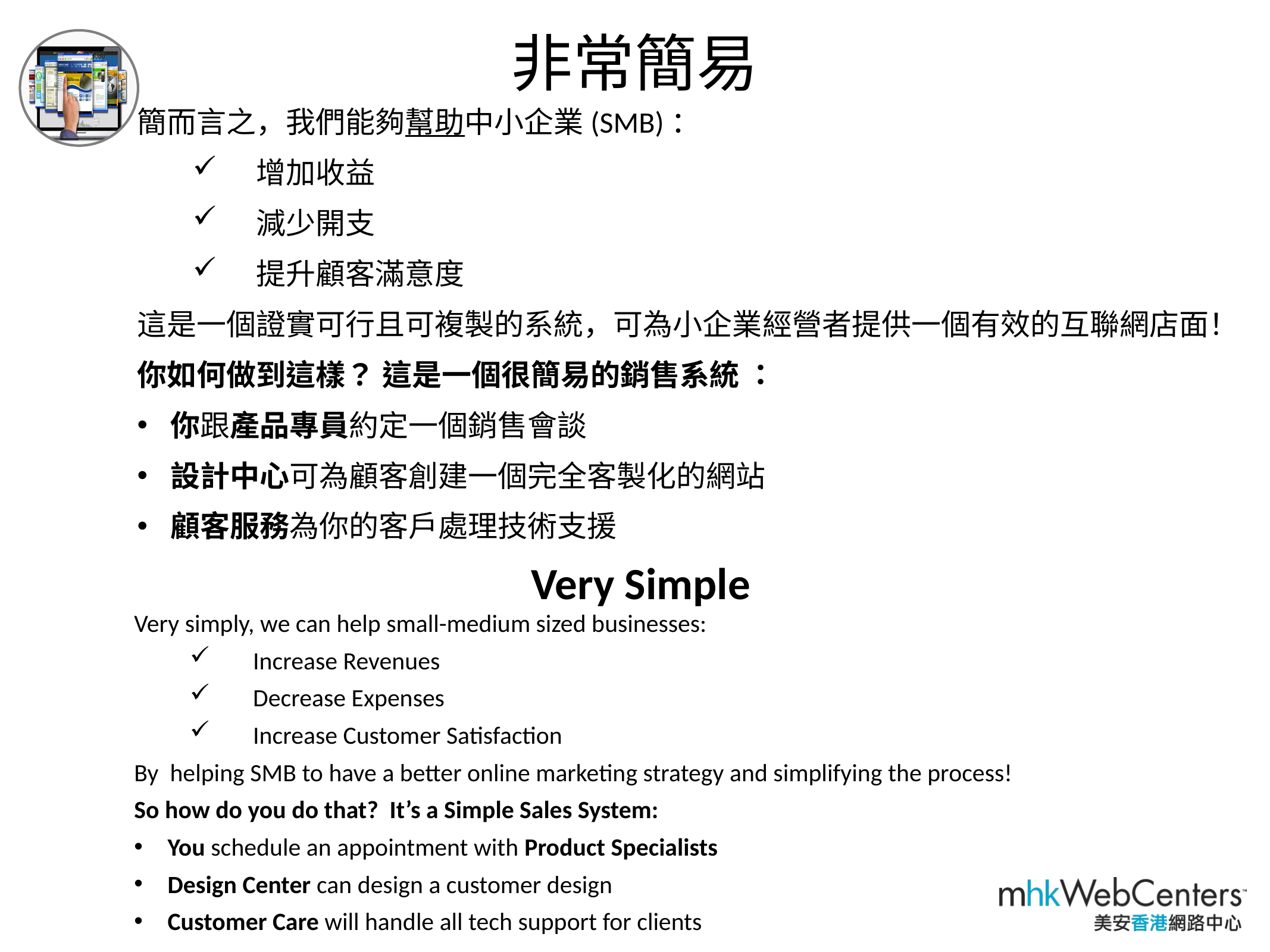

非常簡易

簡而言之，我們能夠幫助中小企業(SMB)：
增加收益
減少開支
提升顧客滿意度
這是一個證實可行且可複製的系統，可為小企業經營者提供一個有效的互聯網店面！
你如何做到這樣？ 這是一個很簡易的銷售系統 ：
你跟產品專員約定一個銷售會談
設計中心可為顧客創建一個完全客製化的網站
顧客服務為你的客戶處理技術支援
# Very Simple
Very simply, we can help small-medium sized businesses:
Increase Revenues
Decrease Expenses
Increase Customer Satisfaction
By  helping SMB to have a better online marketing strategy and simplifying the process!
So how do you do that?  It’s a Simple Sales System:
You schedule an appointment with Product Specialists
Design Center can design a customer design
Customer Care will handle all tech support for clients